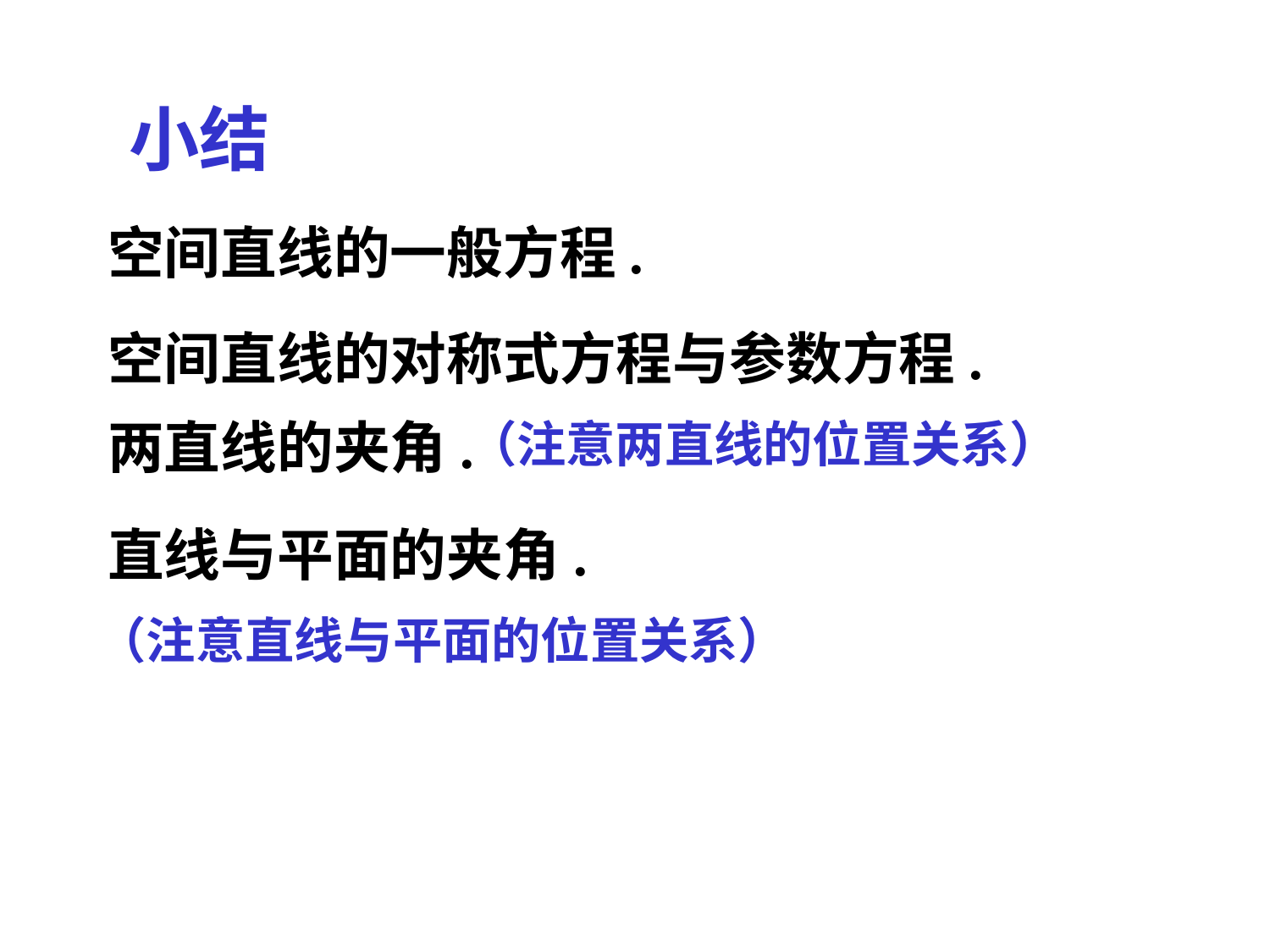

# 小结
空间直线的一般方程.
空间直线的对称式方程与参数方程.
两直线的夹角.
（注意两直线的位置关系）
直线与平面的夹角.
（注意直线与平面的位置关系）